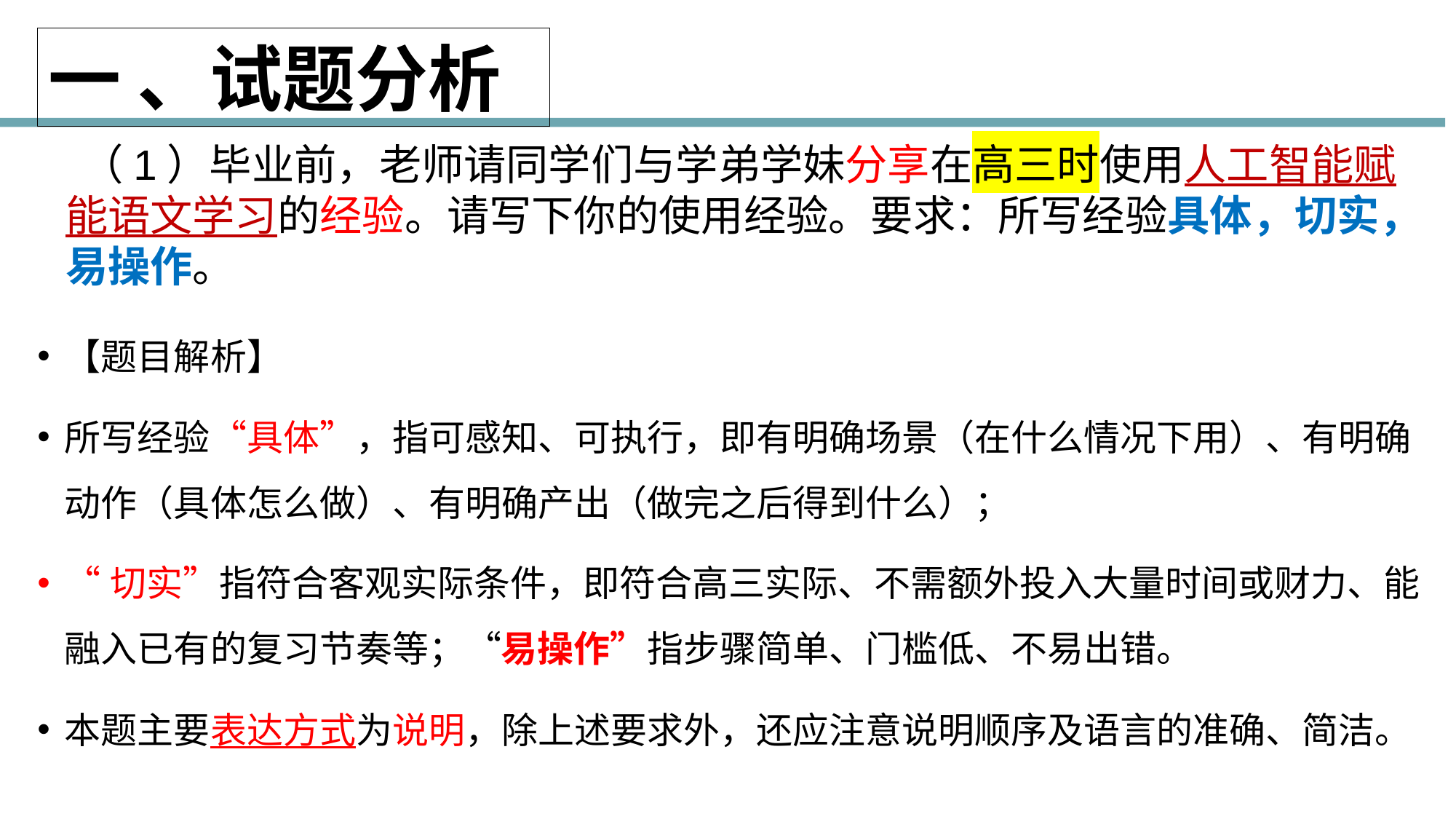

一 、试题分析

（1）毕业前，老师请同学们与学弟学妹分享在高三时使用人工智能赋能语文学习的经验。请写下你的使用经验。要求：所写经验具体，切实，易操作。
【题目解析】
所写经验“具体”，指可感知、可执行，即有明确场景（在什么情况下用）、有明确动作（具体怎么做）、有明确产出（做完之后得到什么）；
“切实”指符合客观实际条件，即符合高三实际、不需额外投入大量时间或财力、能融入已有的复习节奏等；“易操作”指步骤简单、门槛低、不易出错。
本题主要表达方式为说明，除上述要求外，还应注意说明顺序及语言的准确、简洁。